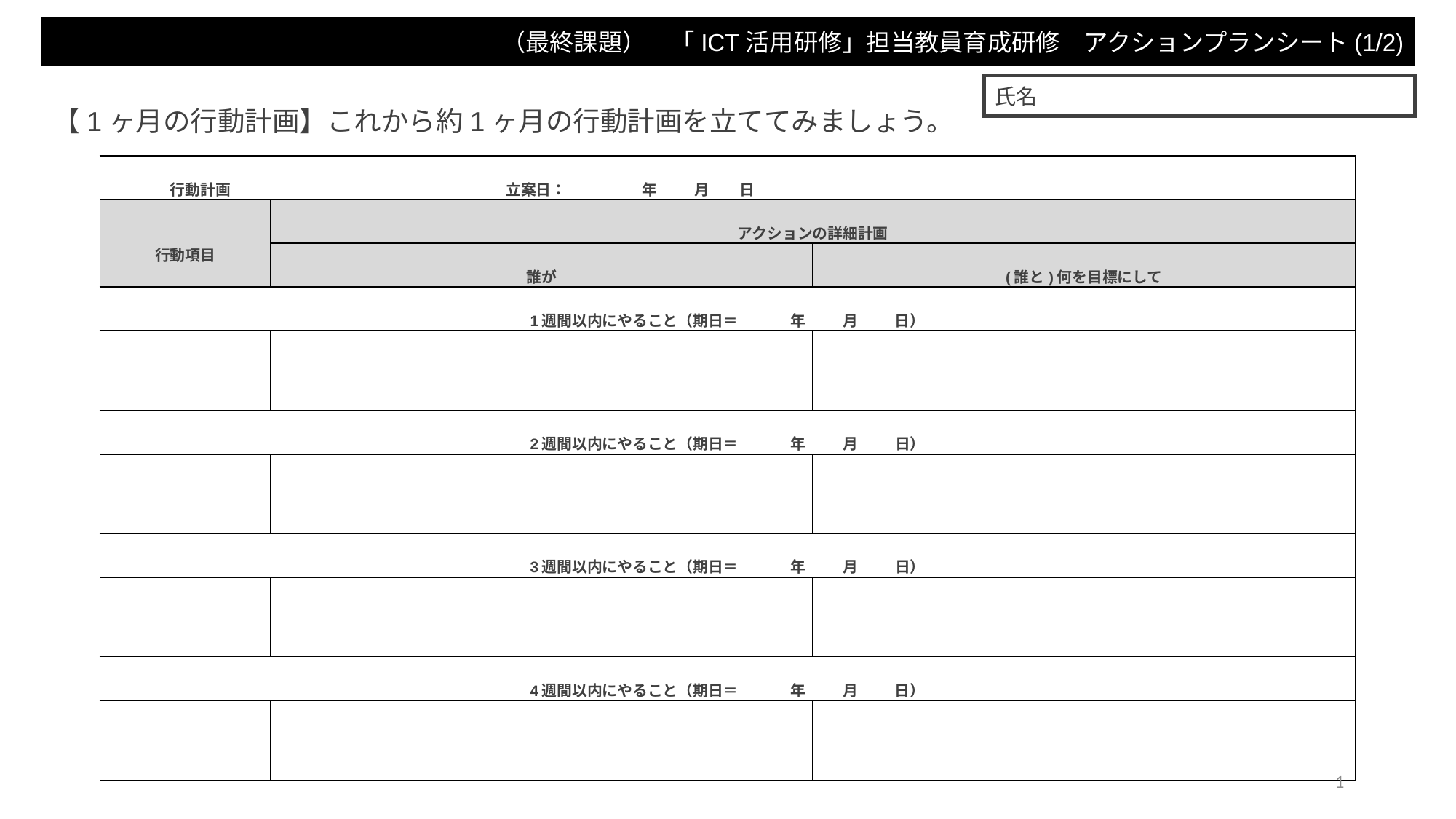

（最終課題）　「ICT活用研修」担当教員育成研修　アクションプランシート(1/2)
氏名
【1ヶ月の行動計画】これから約1ヶ月の行動計画を立ててみましょう。
| 行動計画 　　　　　　　　　　　　立案日：　　　　　年 　　月　　日 |  |  |
| --- | --- | --- |
| 行動項目 | アクションの詳細計画 |  |
|  | 誰が | (誰と)何を目標にして |
| 1週間以内にやること（期日＝　　　 年　　 月　 　日） |  |  |
|  |  |  |
| 2週間以内にやること（期日＝　　 　年　　 月　　 日） |  |  |
|  |  |  |
| 3週間以内にやること（期日＝　　 　年 　　月　　 日） |  |  |
|  |  |  |
| 4週間以内にやること（期日＝　 　　年　 　月　　 日） |  |  |
|  |  |  |
1